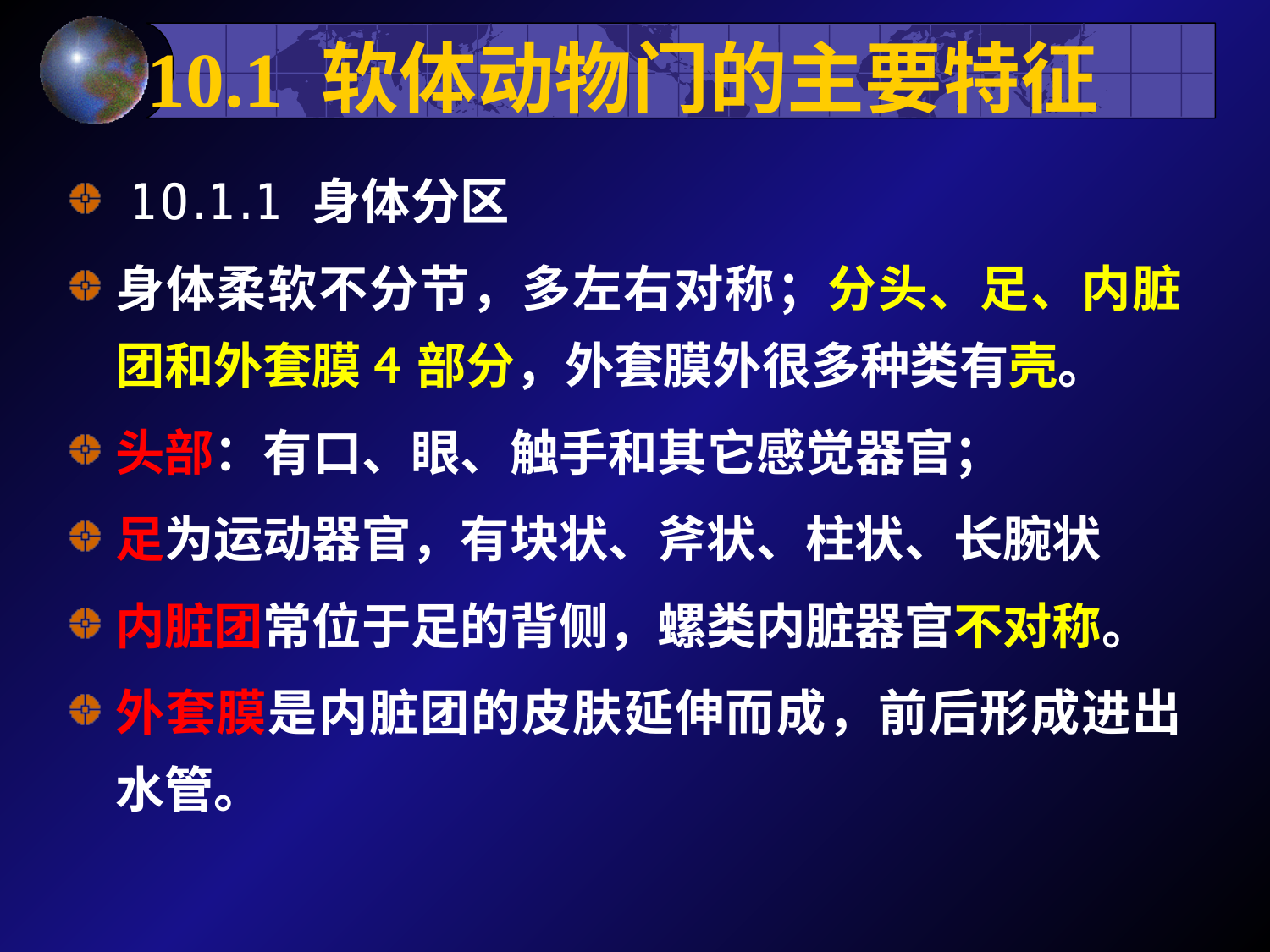

# 10.1 软体动物门的主要特征
 10.1.1 身体分区
身体柔软不分节，多左右对称；分头、足、内脏团和外套膜4部分，外套膜外很多种类有壳。
头部：有口、眼、触手和其它感觉器官；
足为运动器官，有块状、斧状、柱状、长腕状
内脏团常位于足的背侧，螺类内脏器官不对称。
外套膜是内脏团的皮肤延伸而成，前后形成进出水管。